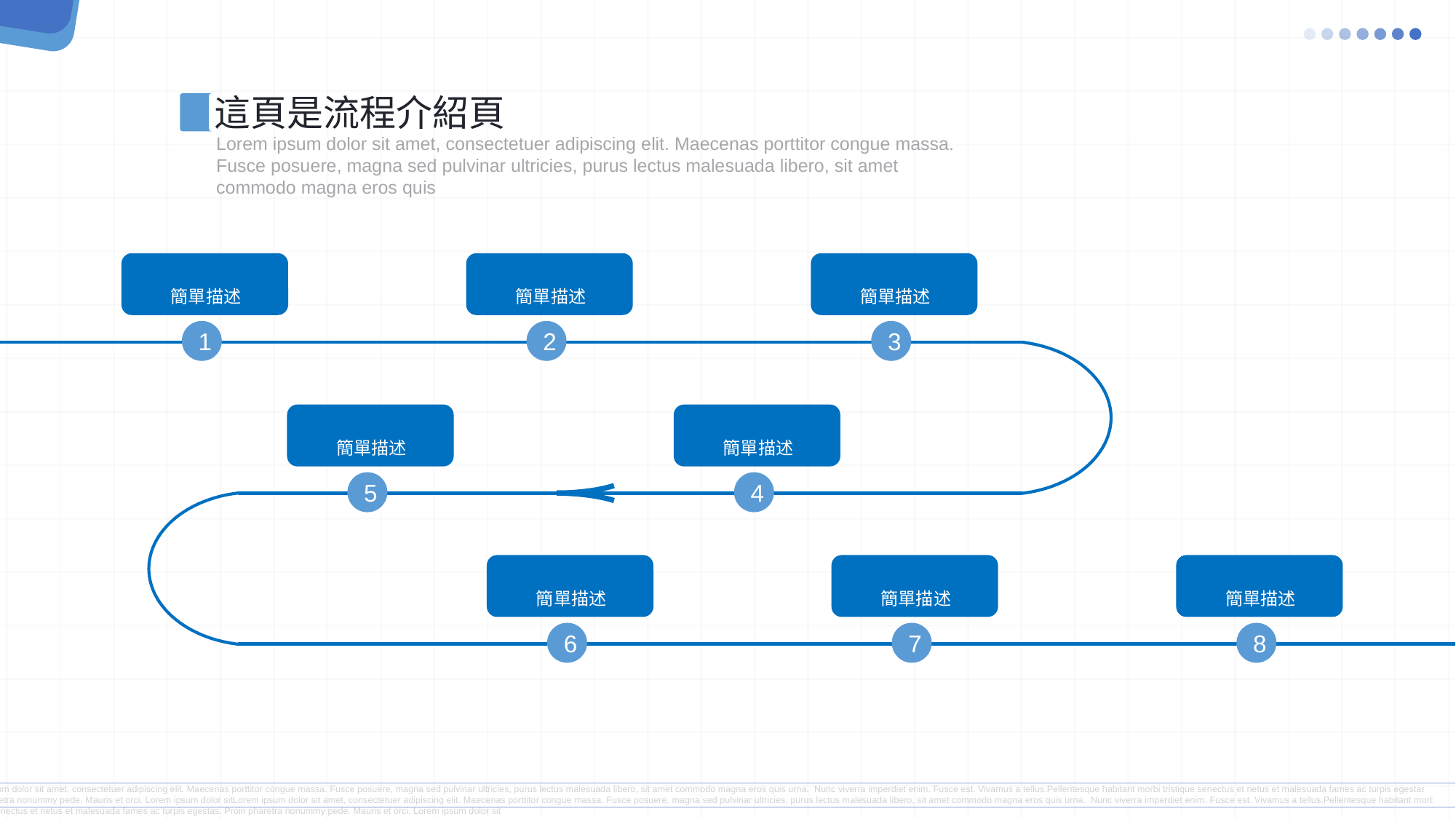

這頁是流程介紹頁

Lorem ipsum dolor sit amet, consectetuer adipiscing elit. Maecenas porttitor congue massa. Fusce posuere, magna sed pulvinar ultricies, purus lectus malesuada libero, sit amet commodo magna eros quis

簡單描述
1

簡單描述
2

簡單描述
3

簡單描述
5

簡單描述
4

簡單描述
6

簡單描述
7

簡單描述
8
Lorem ipsum dolor sit amet, consectetuer adipiscing elit. Maecenas porttitor congue massa. Fusce posuere, magna sed pulvinar ultricies, purus lectus malesuada libero, sit amet commodo magna eros quis urna.  Nunc viverra imperdiet enim. Fusce est. Vivamus a tellus.Pellentesque habitant morbi tristique senectus et netus et malesuada fames ac turpis egestas. Proin pharetra nonummy pede. Mauris et orci. Lorem ipsum dolor sitLorem ipsum dolor sit amet, consectetuer adipiscing elit. Maecenas porttitor congue massa. Fusce posuere, magna sed pulvinar ultricies, purus lectus malesuada libero, sit amet commodo magna eros quis urna.  Nunc viverra imperdiet enim. Fusce est. Vivamus a tellus.Pellentesque habitant morbi tristique senectus et netus et malesuada fames ac turpis egestas. Proin pharetra nonummy pede. Mauris et orci. Lorem ipsum dolor sit